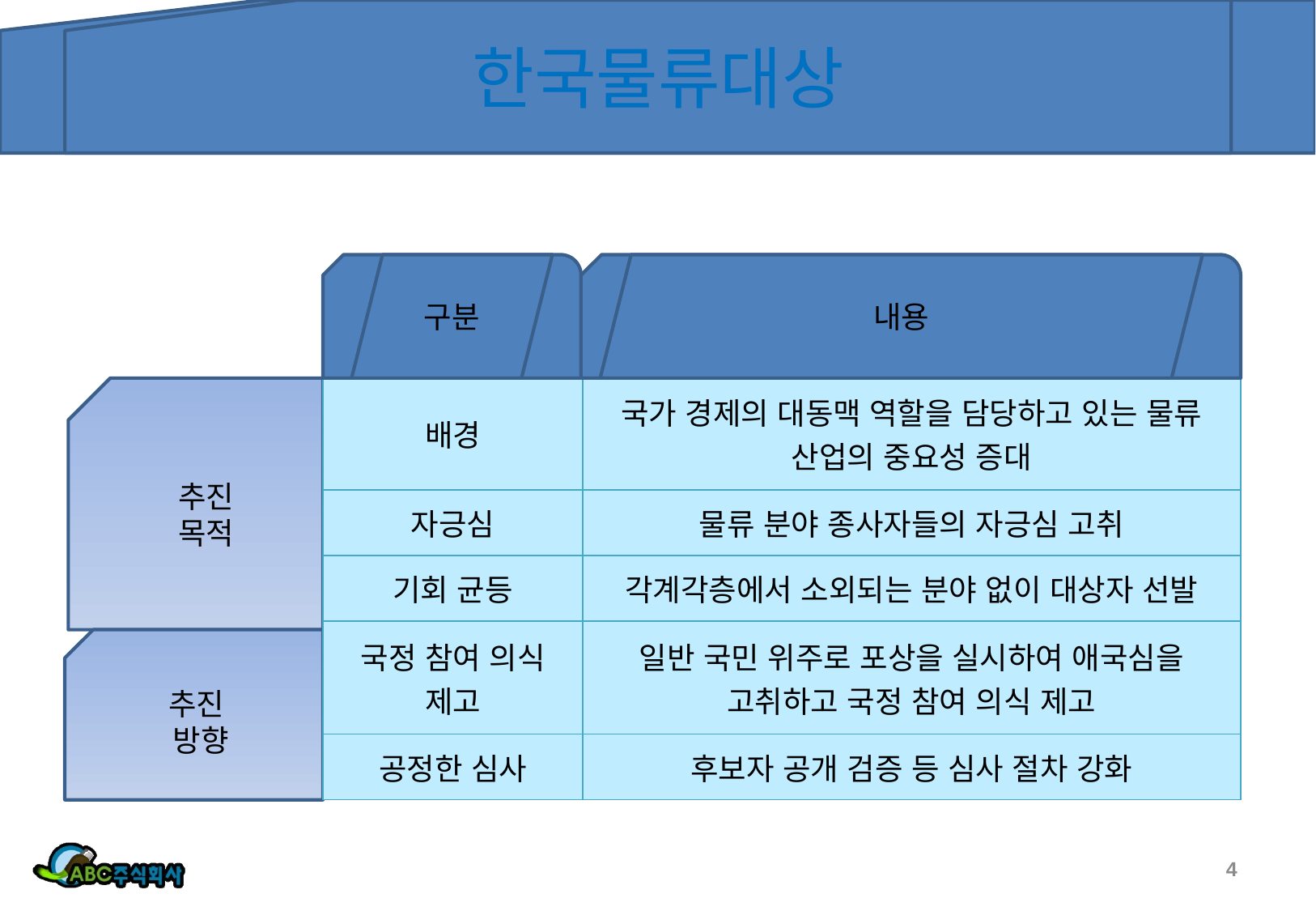

# 한국물류대상

구분

내용
| 배경 | 국가 경제의 대동맥 역할을 담당하고 있는 물류 산업의 중요성 증대 |
| --- | --- |
| 자긍심 | 물류 분야 종사자들의 자긍심 고취 |
| 기회 균등 | 각계각층에서 소외되는 분야 없이 대상자 선발 |
| 국정 참여 의식 제고 | 일반 국민 위주로 포상을 실시하여 애국심을 고취하고 국정 참여 의식 제고 |
| 공정한 심사 | 후보자 공개 검증 등 심사 절차 강화 |
추진
목적
추진
방향
4